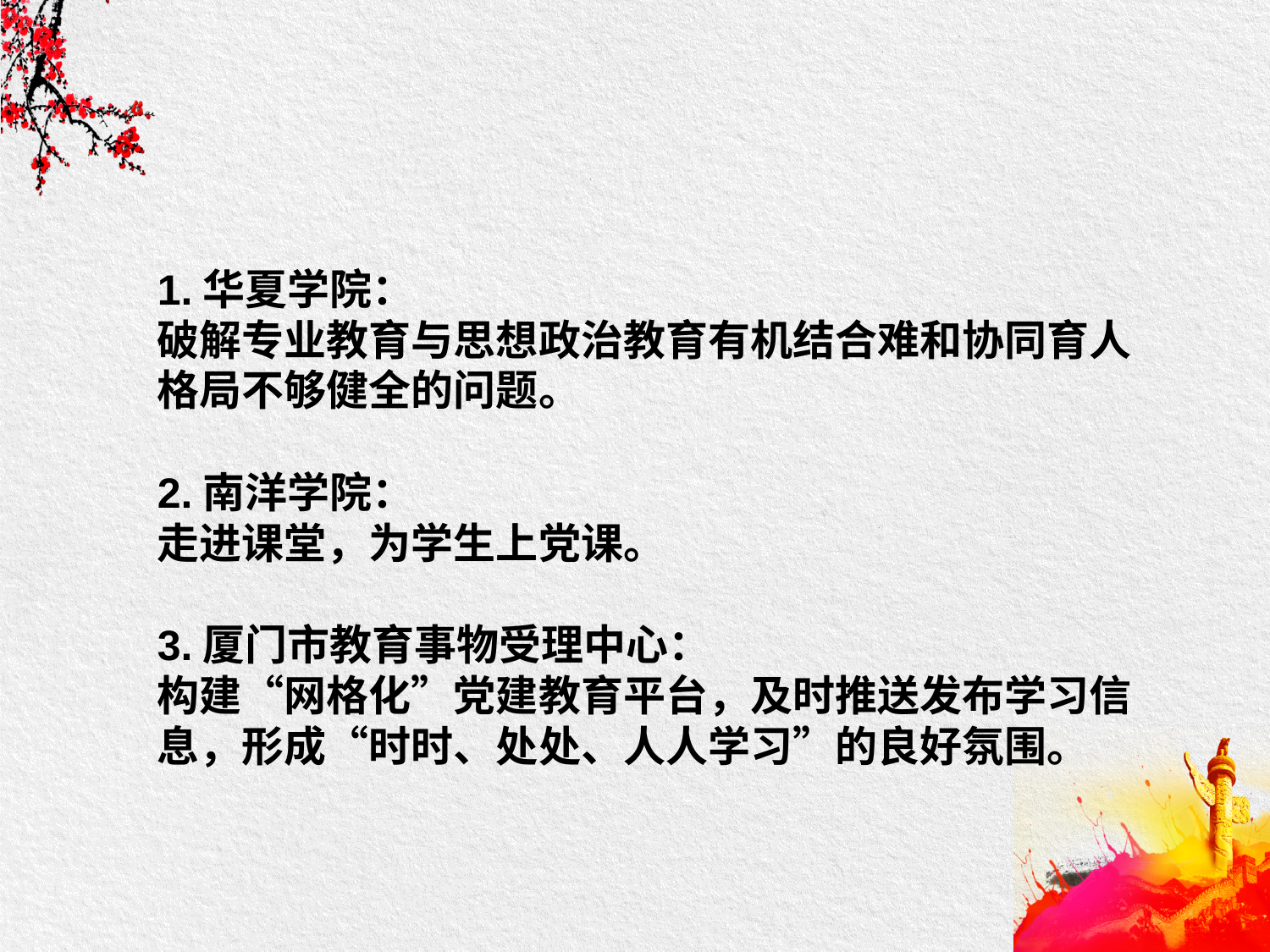

1.华夏学院：
破解专业教育与思想政治教育有机结合难和协同育人格局不够健全的问题。

2.南洋学院：
走进课堂，为学生上党课。

3.厦门市教育事物受理中心：
构建“网格化”党建教育平台，及时推送发布学习信息，形成“时时、处处、人人学习”的良好氛围。